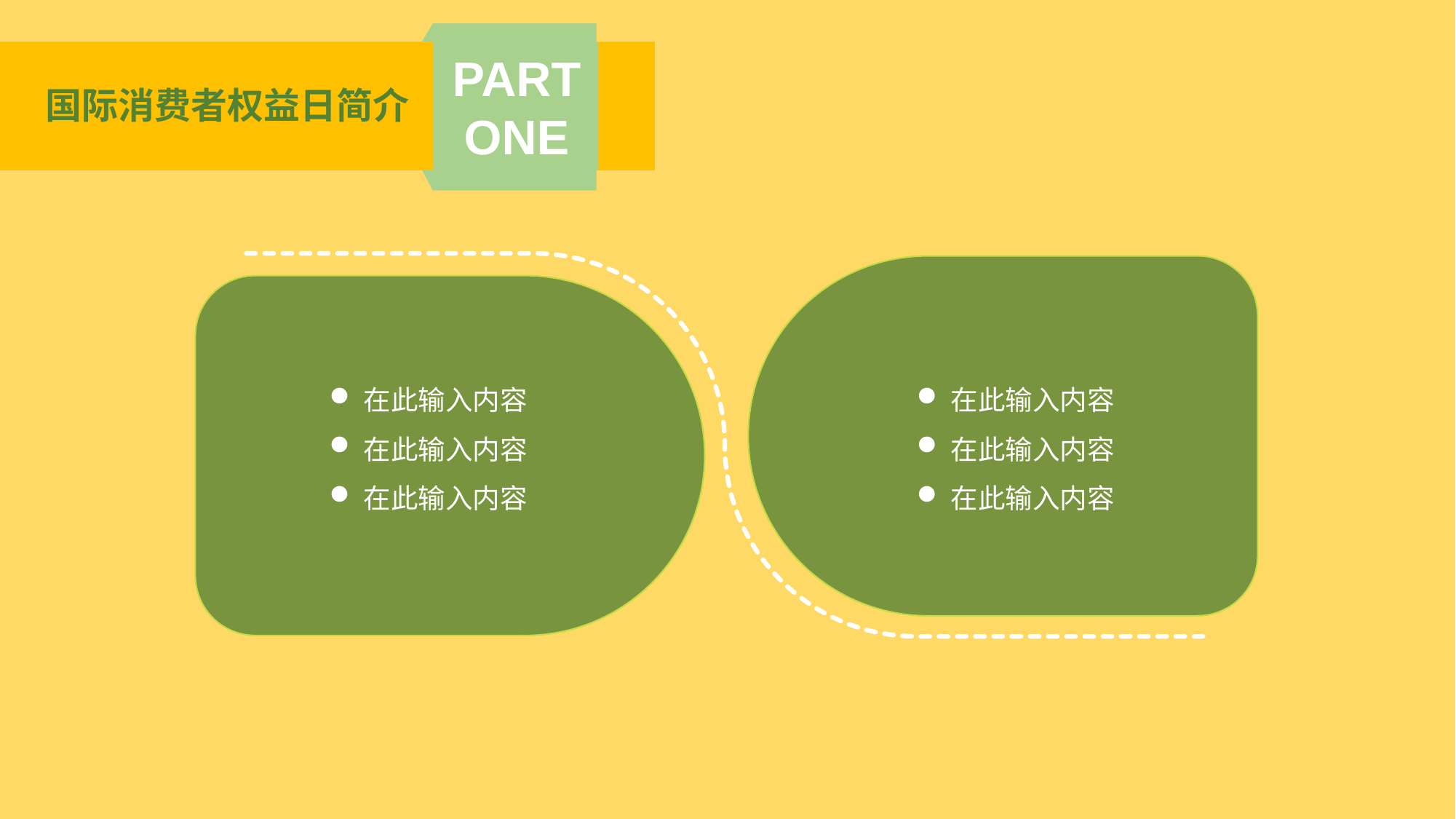

PART ONE

国际消费者权益日简介

在此输入内容
在此输入内容
在此输入内容
在此输入内容
在此输入内容
在此输入内容